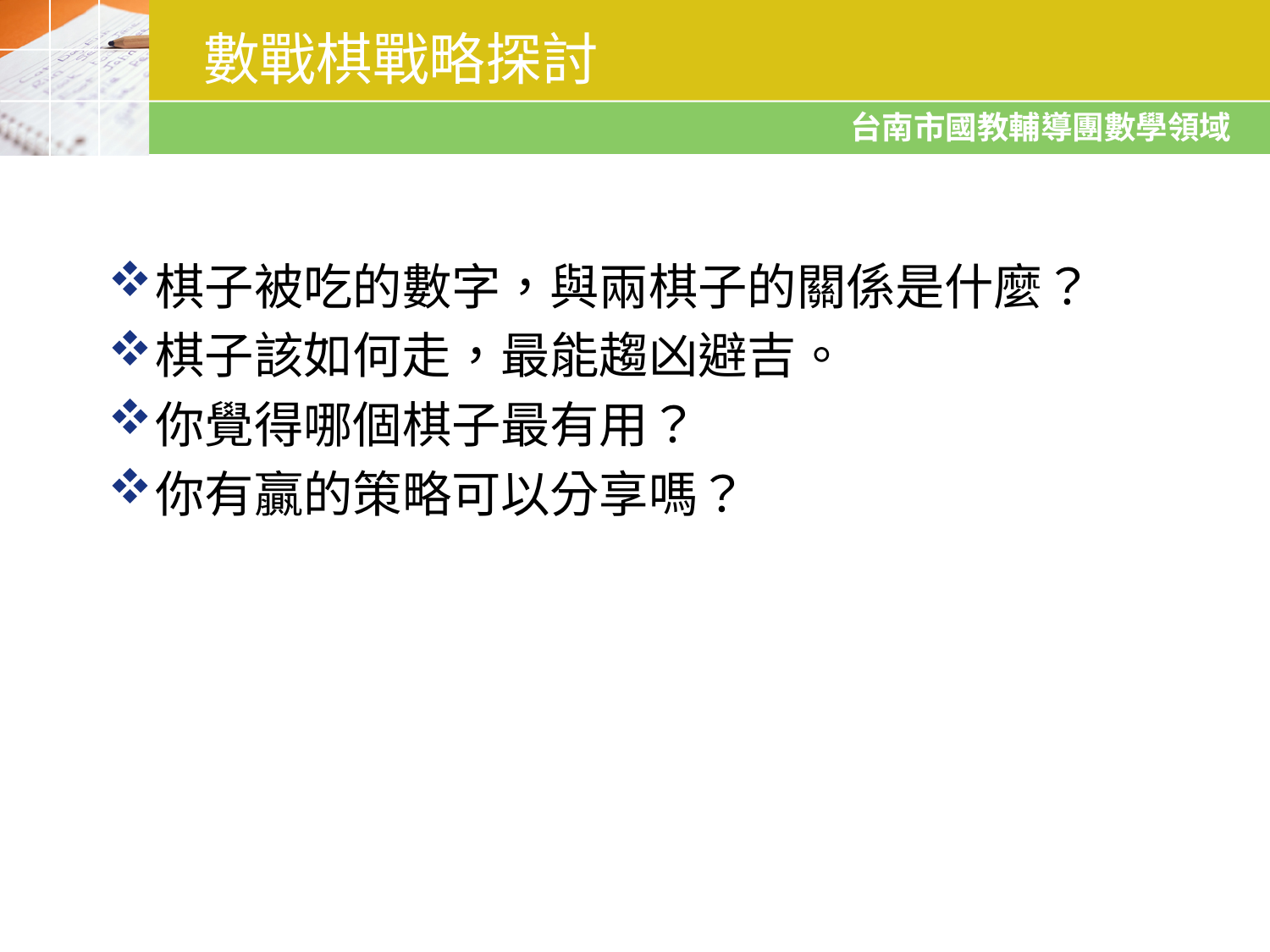

# 數戰棋戰略探討

棋子被吃的數字，與兩棋子的關係是什麼？
棋子該如何走，最能趨凶避吉。
你覺得哪個棋子最有用？
你有贏的策略可以分享嗎？